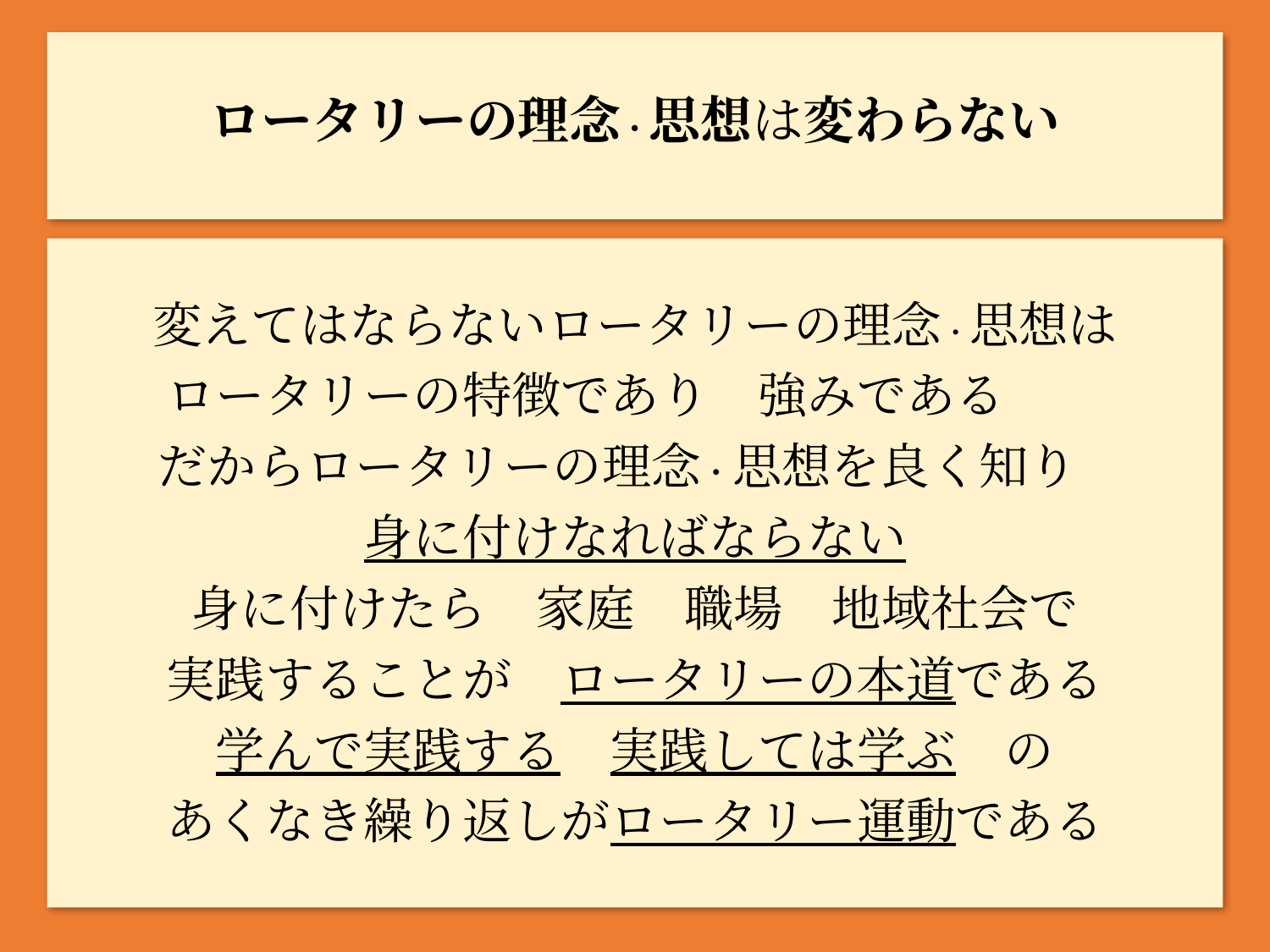

# ロータリーの理念・思想は変わらない

変えてはならないロータリーの理念・思想は
ロータリーの特徴であり　強みである
　　だからロータリーの理念・思想を良く知り
身に付けなればならない
身に付けたら　家庭　職場　地域社会で
実践することが　ロータリーの本道である
学んで実践する　実践しては学ぶ　の
あくなき繰り返しがロータリー運動である